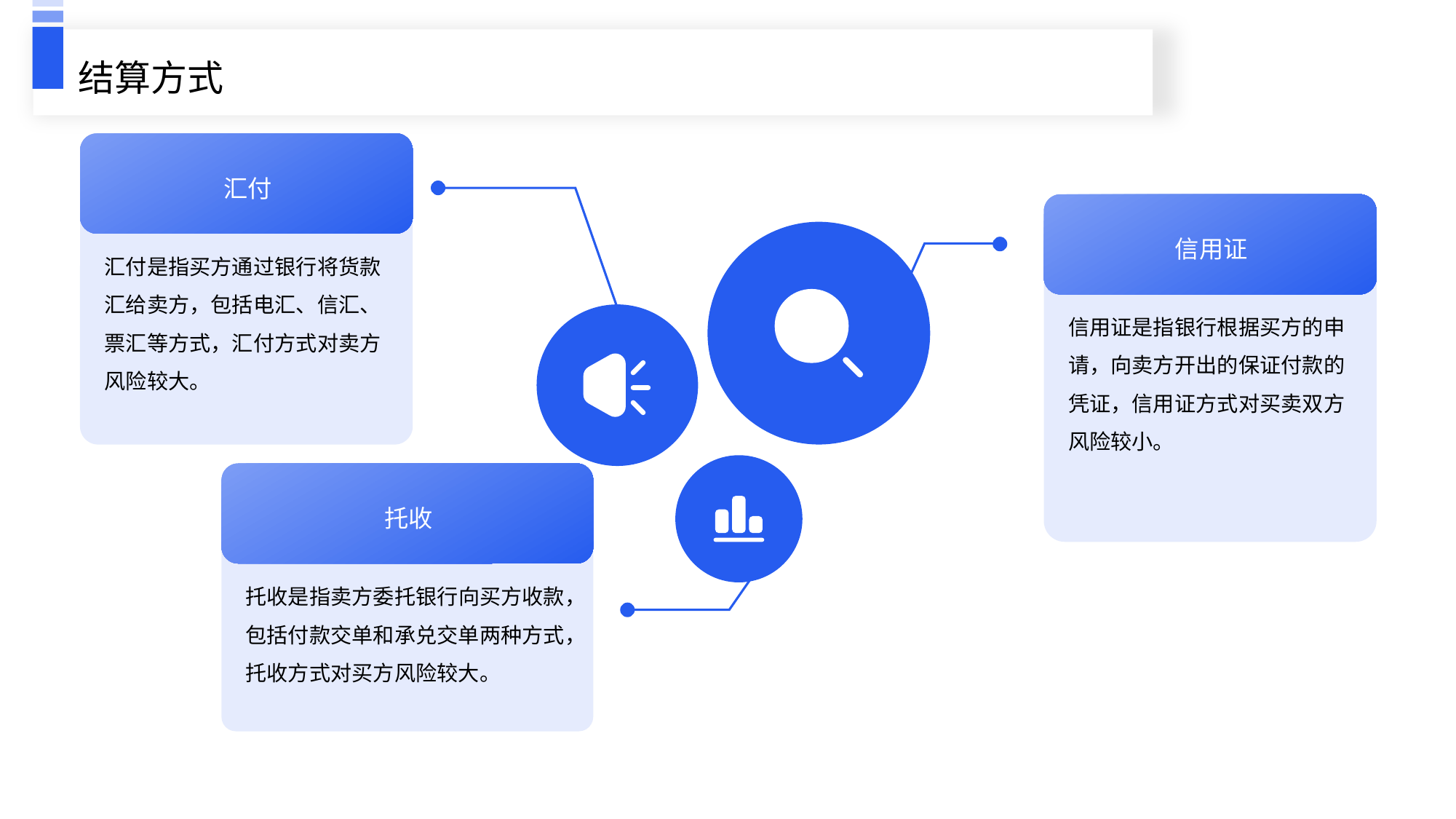

结算方式

汇付

信用证

汇付是指买方通过银行将货款汇给卖方，包括电汇、信汇、票汇等方式，汇付方式对卖方风险较大。

信用证是指银行根据买方的申请，向卖方开出的保证付款的凭证，信用证方式对买卖双方风险较小。

托收

托收是指卖方委托银行向买方收款，包括付款交单和承兑交单两种方式，托收方式对买方风险较大。